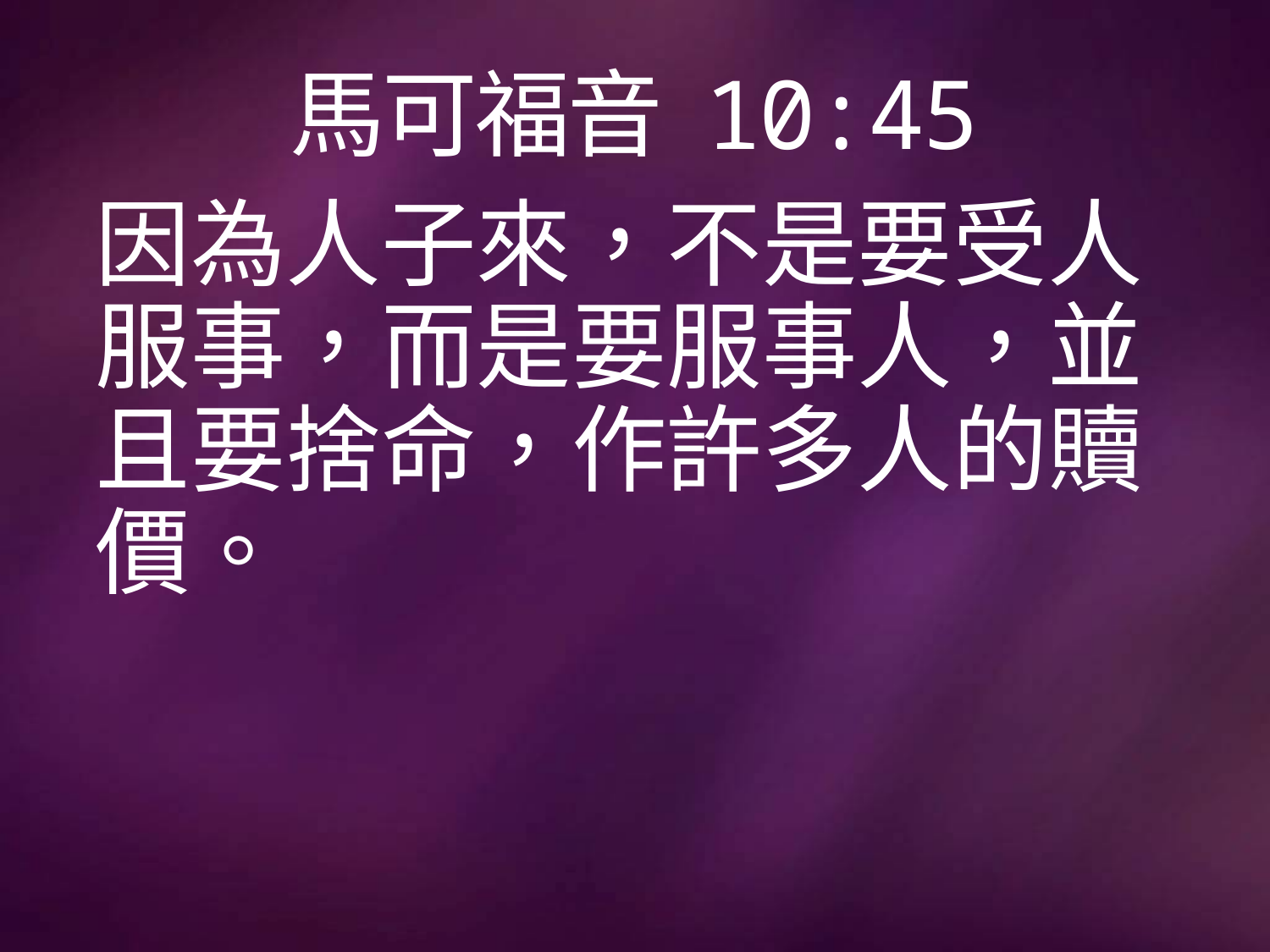

# 馬可福音 10:45
因為人子來，不是要受人服事，而是要服事人，並且要捨命，作許多人的贖價。